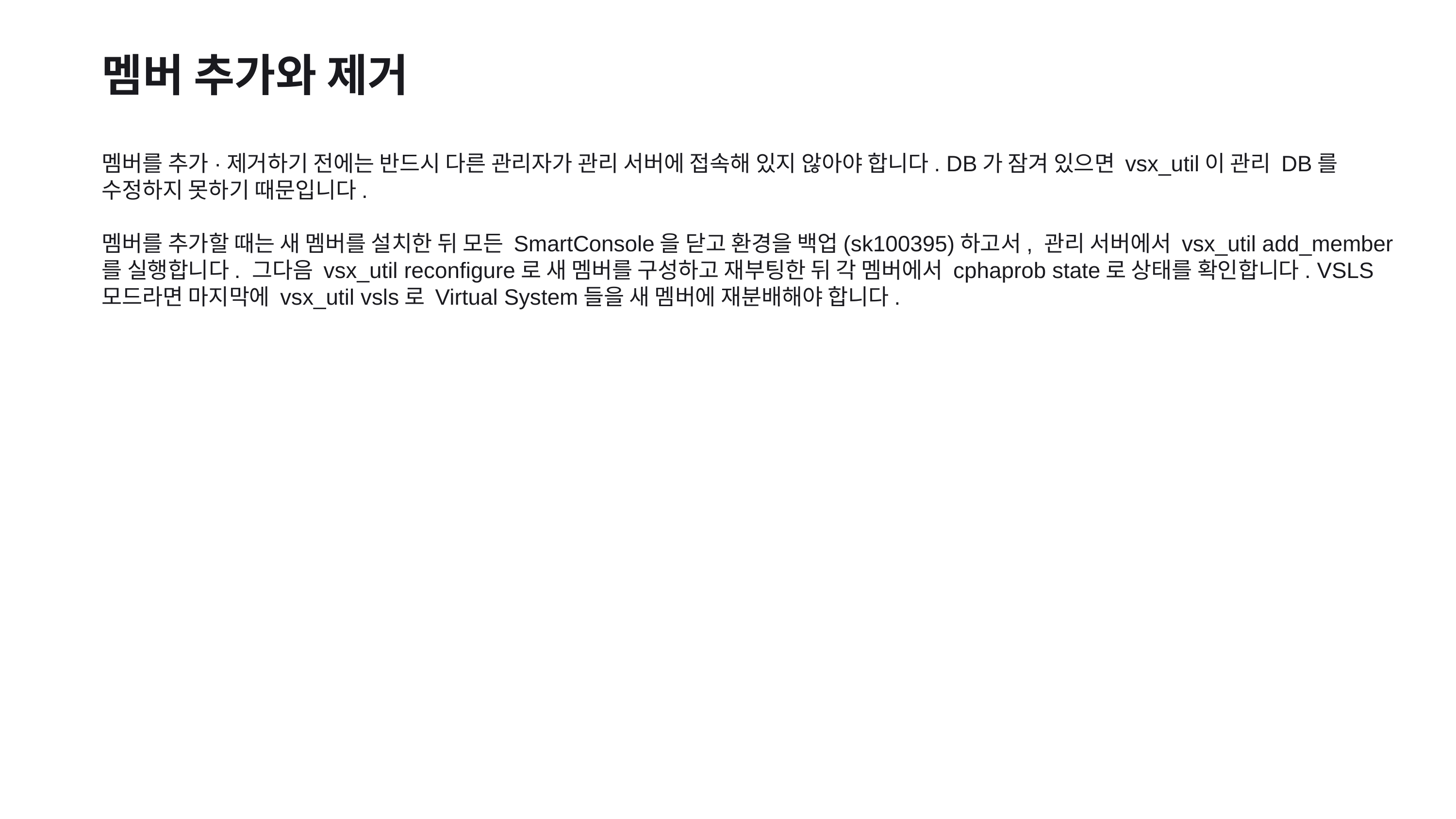

멤버 추가와 제거
멤버를 추가·제거하기 전에는 반드시 다른 관리자가 관리 서버에 접속해 있지 않아야 합니다. DB가 잠겨 있으면 vsx_util이 관리 DB를 수정하지 못하기 때문입니다.

멤버를 추가할 때는 새 멤버를 설치한 뒤 모든 SmartConsole을 닫고 환경을 백업(sk100395)하고서, 관리 서버에서 vsx_util add_member를 실행합니다. 그다음 vsx_util reconfigure로 새 멤버를 구성하고 재부팅한 뒤 각 멤버에서 cphaprob state로 상태를 확인합니다. VSLS 모드라면 마지막에 vsx_util vsls로 Virtual System들을 새 멤버에 재분배해야 합니다.